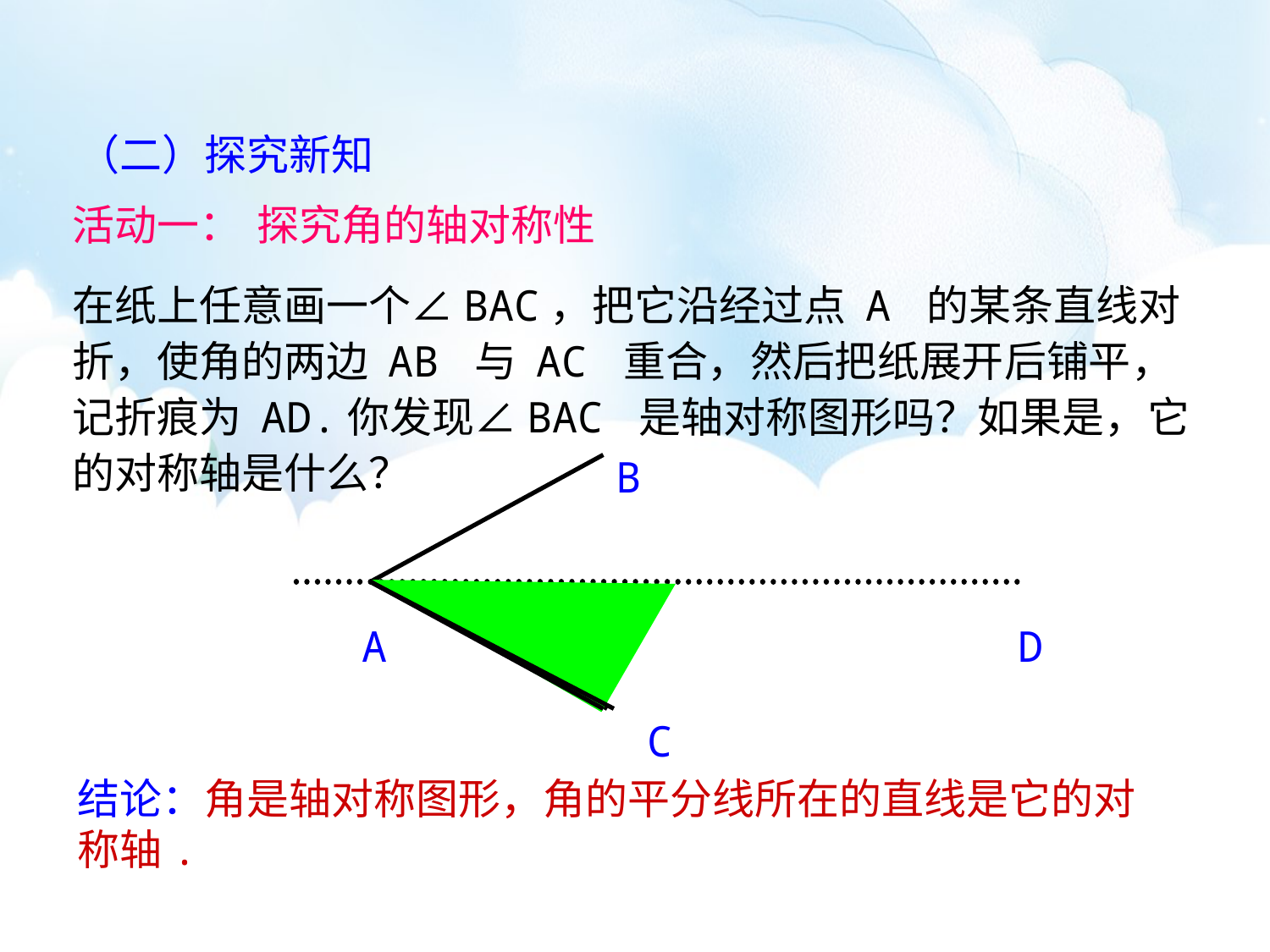

（二）探究新知
活动一：
探究角的轴对称性
在纸上任意画一个∠BAC，把它沿经过点 A 的某条直线对折，使角的两边 AB 与 AC 重合，然后把纸展开后铺平，记折痕为 AD.你发现∠BAC 是轴对称图形吗？如果是，它的对称轴是什么？
B

A
D
C
结论：角是轴对称图形，角的平分线所在的直线是它的对称轴.